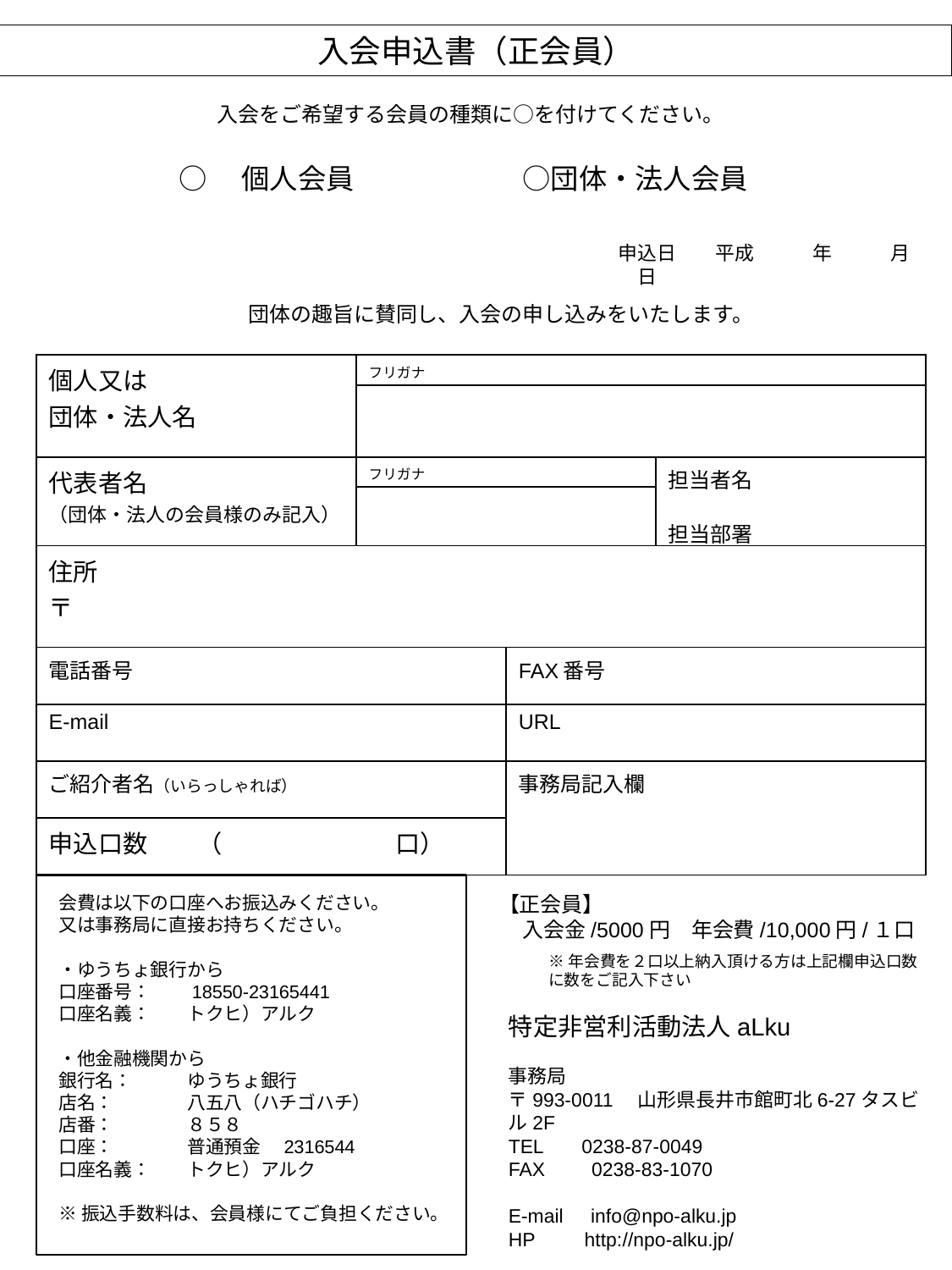

入会申込書（正会員）
入会をご希望する会員の種類に○を付けてください。
○　個人会員　　　　　　○団体・法人会員
申込日　　平成　　　年　　　月　　　日
団体の趣旨に賛同し、入会の申し込みをいたします。
| 個人又は 団体・法人名 | フリガナ |  |  |
| --- | --- | --- | --- |
|  |  |  |  |
| 代表者名 （団体・法人の会員様のみ記入） | フリガナ |  | 担当者名 担当部署 |
|  |  |  |  |
| 住所 〒 |  |  |  |
| 電話番号 |  | FAX番号 |  |
| E-mail |  | URL |  |
| ご紹介者名（いらっしゃれば） |  | 事務局記入欄 |  |
| 申込口数　　（　　　　　　　口） |  |  |  |

会費は以下の口座へお振込みください。
又は事務局に直接お持ちください。

・ゆうちょ銀行から
口座番号：　　18550-23165441
口座名義：　　トクヒ）アルク

・他金融機関から
銀行名：　　　ゆうちょ銀行
店名：　　　　八五八（ハチゴハチ）
店番：　　　　８５８
口座：　　　　普通預金　2316544
口座名義：　　トクヒ）アルク

※振込手数料は、会員様にてご負担ください。

【正会員】
    入会金/5000円　年会費/10,000円/１口
※年会費を２口以上納入頂ける方は上記欄申込口数に数をご記入下さい
特定非営利活動法人aLku

事務局
〒993-0011　山形県長井市館町北6-27タスビル2F
TEL       0238-87-0049
FAX　    0238-83-1070

E-mail     info@npo-alku.jp
HP         http://npo-alku.jp/